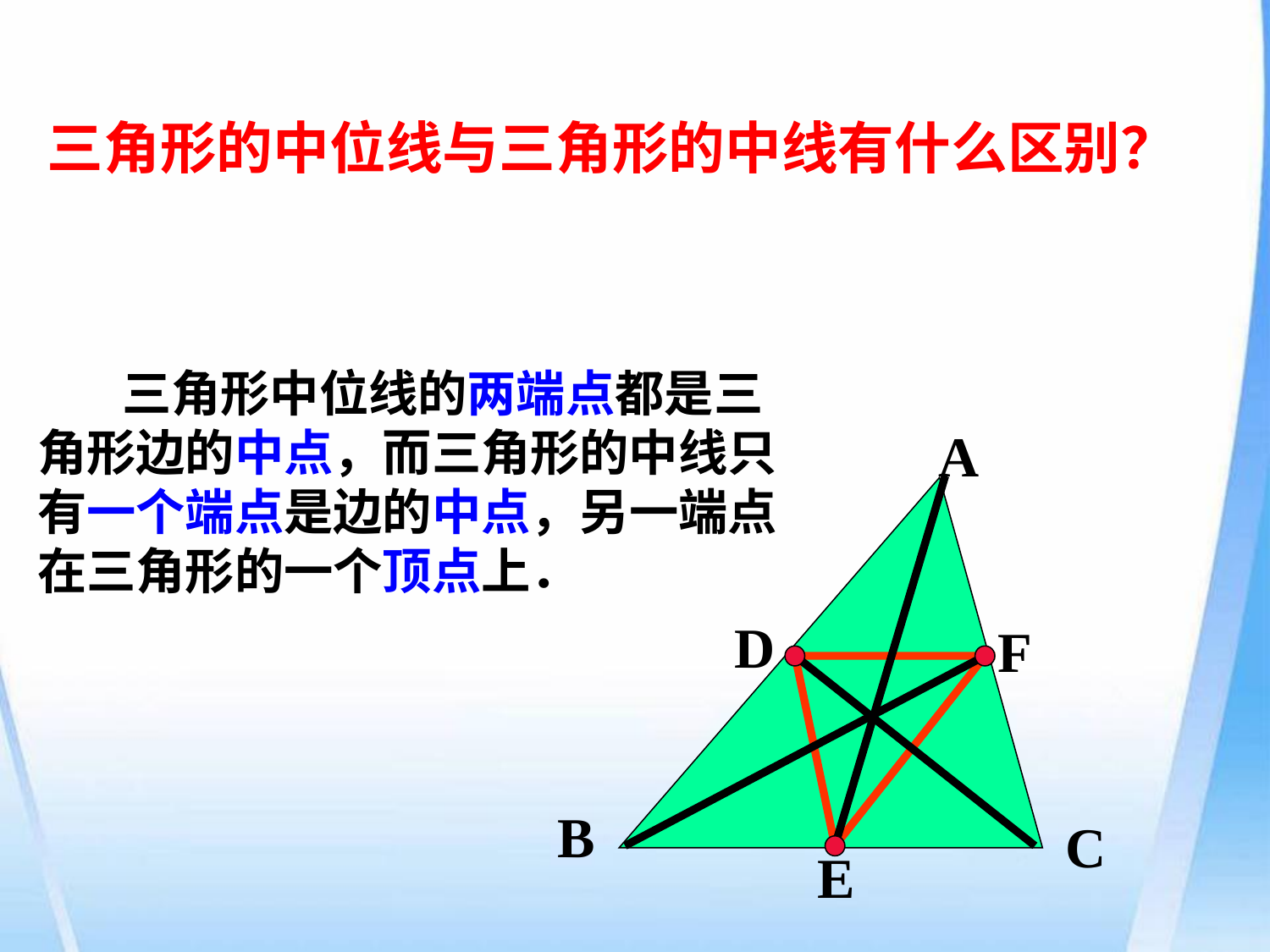

三角形的中位线与三角形的中线有什么区别？
　　三角形中位线的两端点都是三角形边的中点，而三角形的中线只有一个端点是边的中点，另一端点在三角形的一个顶点上．
A

B
C

D
F

E